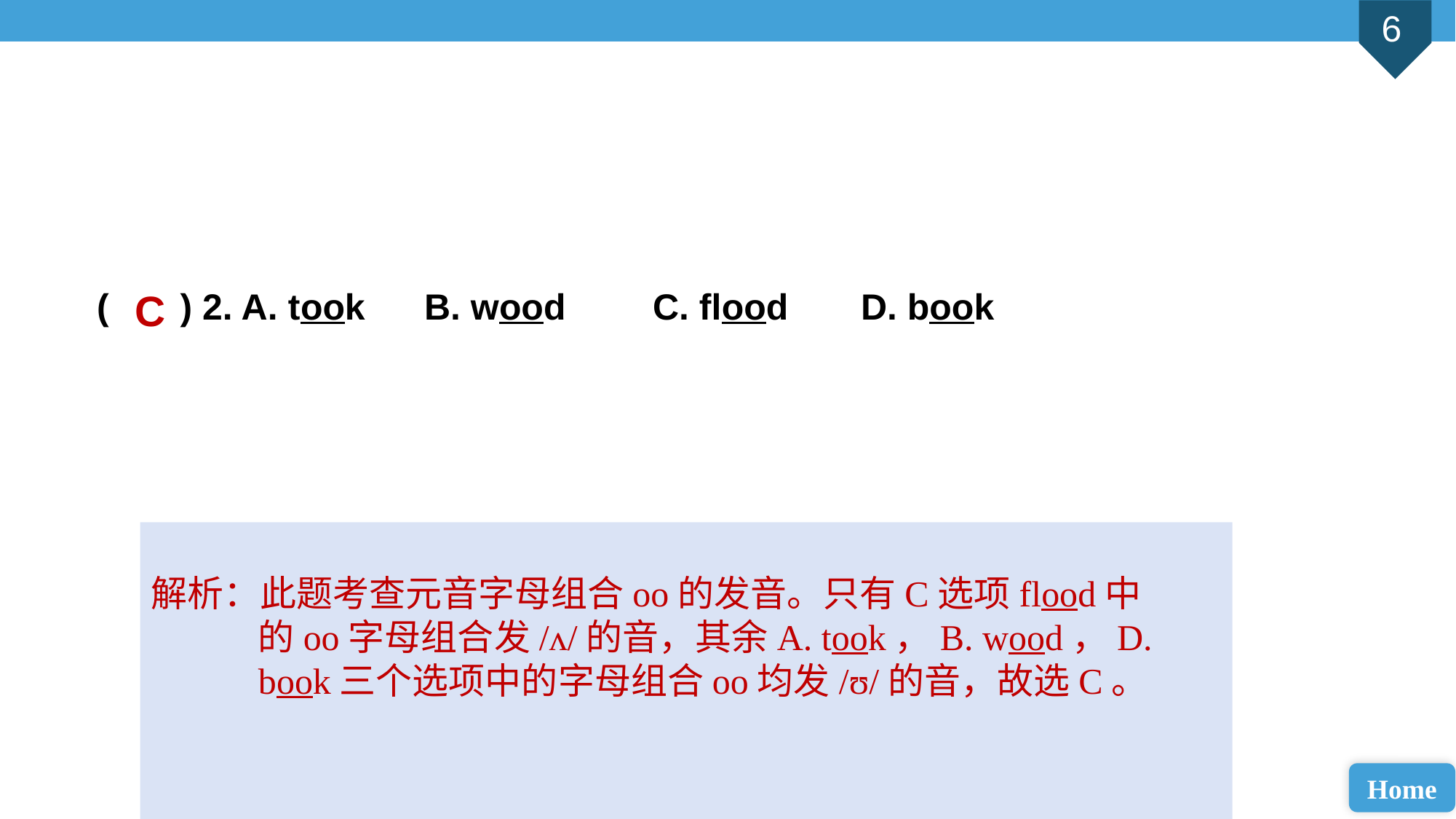

(       ) 2. A. took 	B. wood	 C. flood 	D. book
C

解析：此题考查元音字母组合oo的发音。只有C选项flood中的oo字母组合发/ʌ/的音，其余A. took，B. wood，D. book三个选项中的字母组合oo均发/ʊ/的音，故选C。